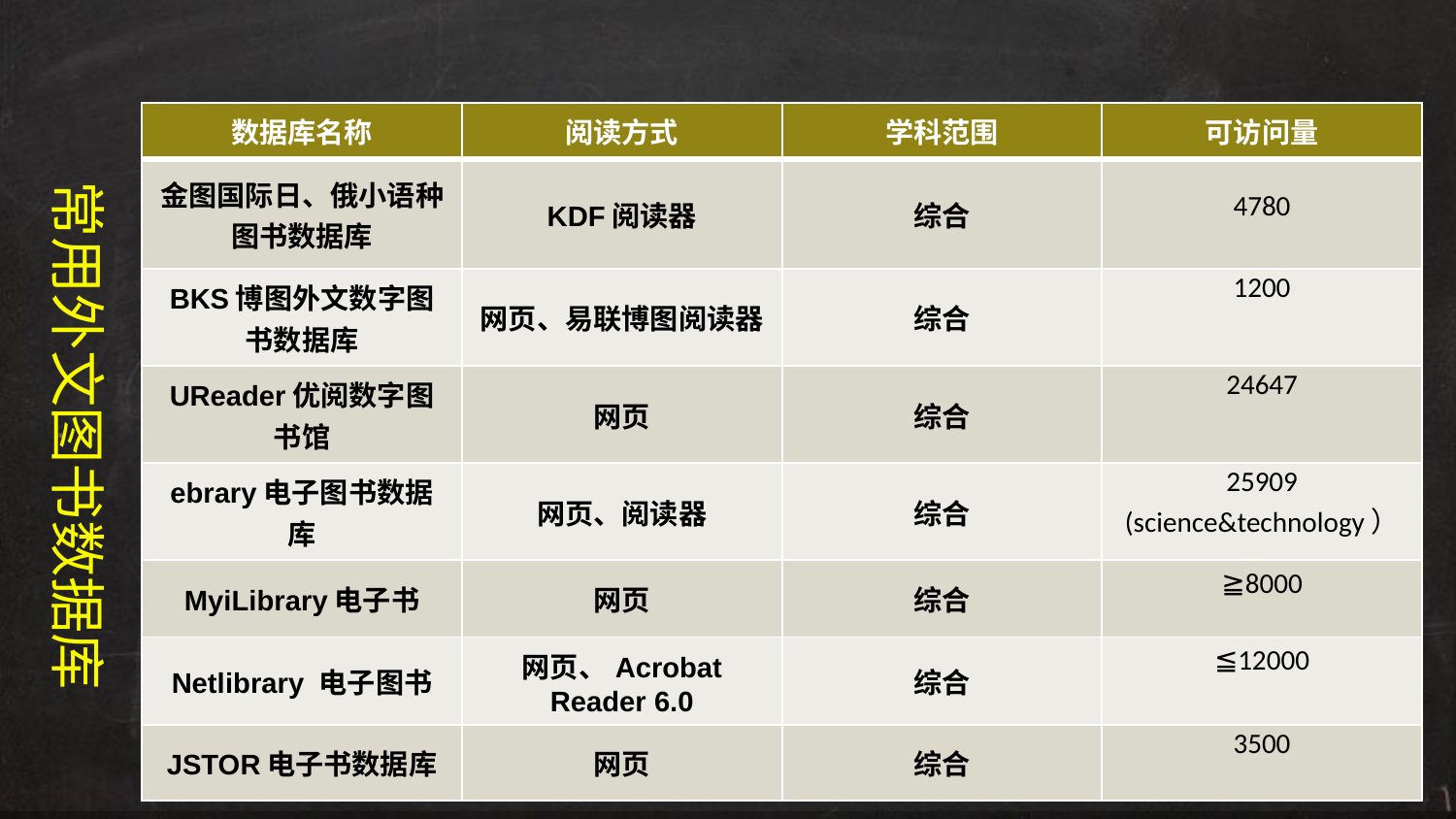

| 数据库名称 | 阅读方式 | 学科范围 | 可访问量 |
| --- | --- | --- | --- |
| 金图国际日、俄小语种图书数据库 | KDF阅读器 | 综合 | 4780 |
| BKS博图外文数字图书数据库 | 网页、易联博图阅读器 | 综合 | 1200 |
| UReader优阅数字图书馆 | 网页 | 综合 | 24647 |
| ebrary电子图书数据库 | 网页、阅读器 | 综合 | 25909 (science&technology） |
| MyiLibrary电子书 | 网页 | 综合 | ≧8000 |
| Netlibrary 电子图书 | 网页、Acrobat Reader 6.0 | 综合 | ≦12000 |
| JSTOR电子书数据库 | 网页 | 综合 | 3500 |
常用外文图书数据库